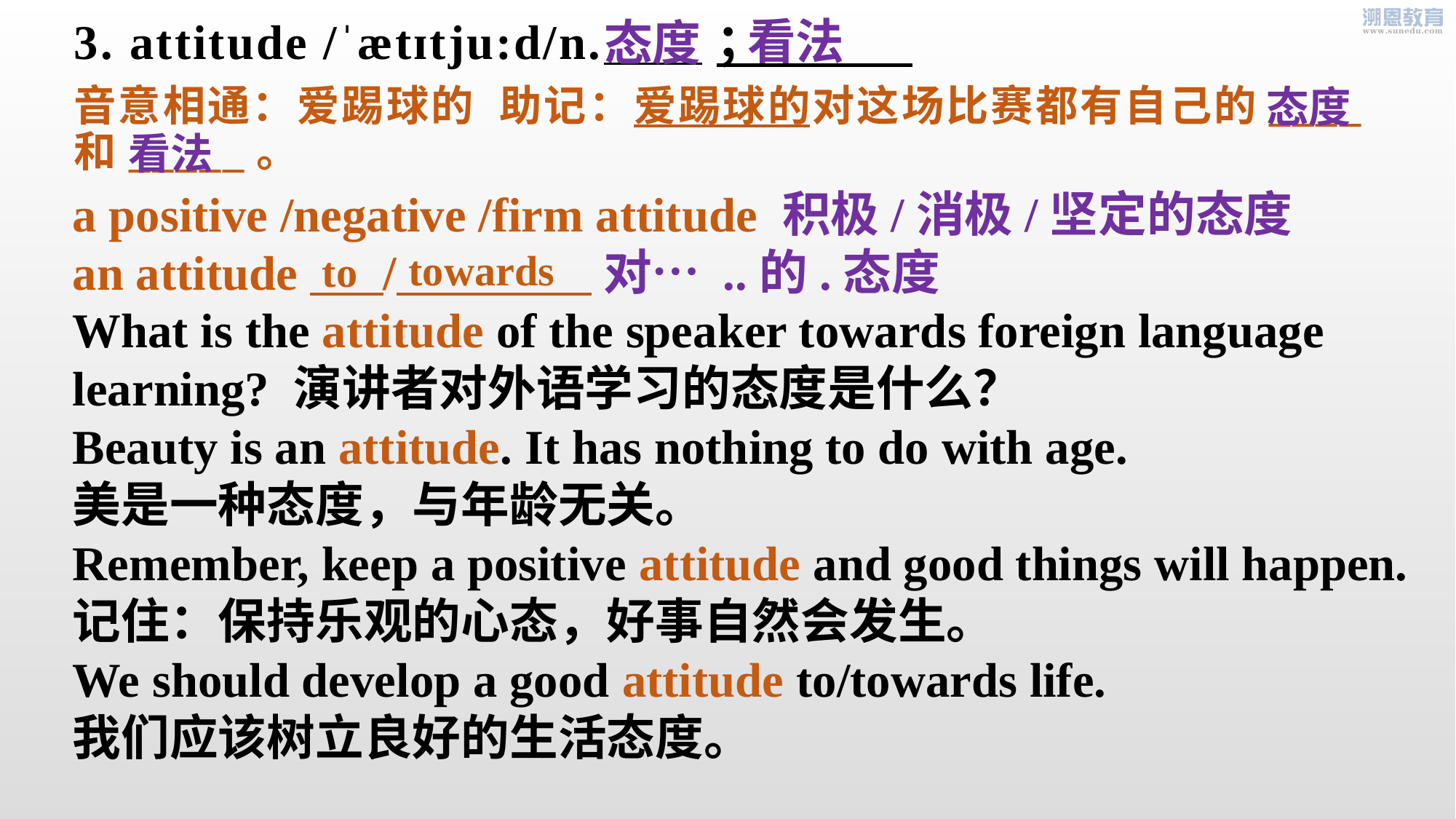

看法
态度
3. attitude /ˈætɪtju:d/n.       ；
音意相通：爱踢球的  助记：爱踢球的对这场比赛都有自己的____和_____。
态度
看法
a positive /negative /firm attitude 积极/消极/坚定的态度
an attitude       /                对… ..的.态度
What is the attitude of the speaker towards foreign language learning? 演讲者对外语学习的态度是什么？
Beauty is an attitude. It has nothing to do with age.
美是一种态度，与年龄无关。
Remember, keep a positive attitude and good things will happen.记住：保持乐观的心态，好事自然会发生。
We should develop a good attitude to/towards life.
我们应该树立良好的生活态度。
towards
to